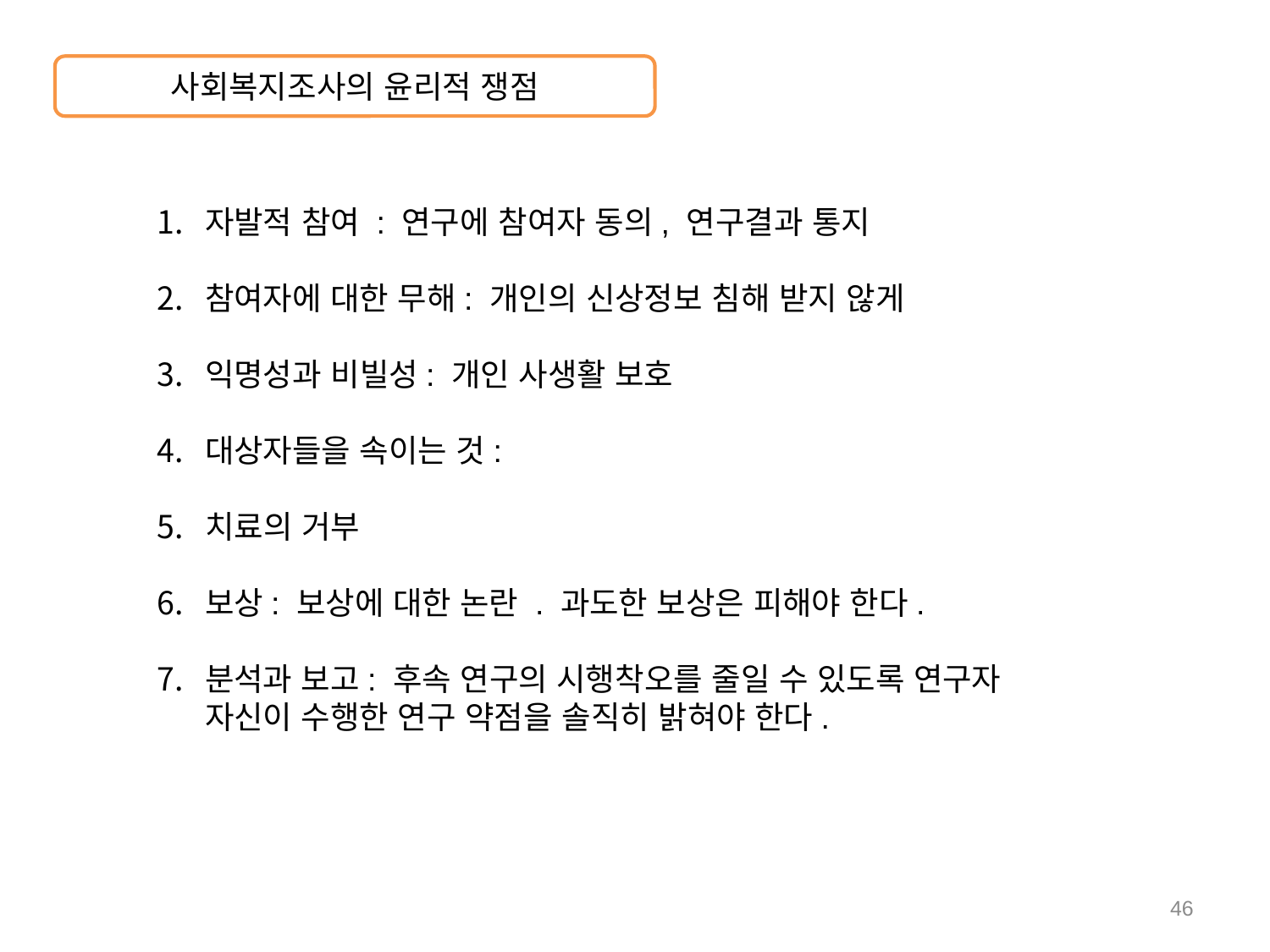

사회복지조사의 윤리적 쟁점
자발적 참여 : 연구에 참여자 동의, 연구결과 통지

참여자에 대한 무해: 개인의 신상정보 침해 받지 않게

익명성과 비빌성: 개인 사생활 보호

대상자들을 속이는 것:

치료의 거부

보상: 보상에 대한 논란 . 과도한 보상은 피해야 한다.

분석과 보고: 후속 연구의 시행착오를 줄일 수 있도록 연구자 자신이 수행한 연구 약점을 솔직히 밝혀야 한다.
46